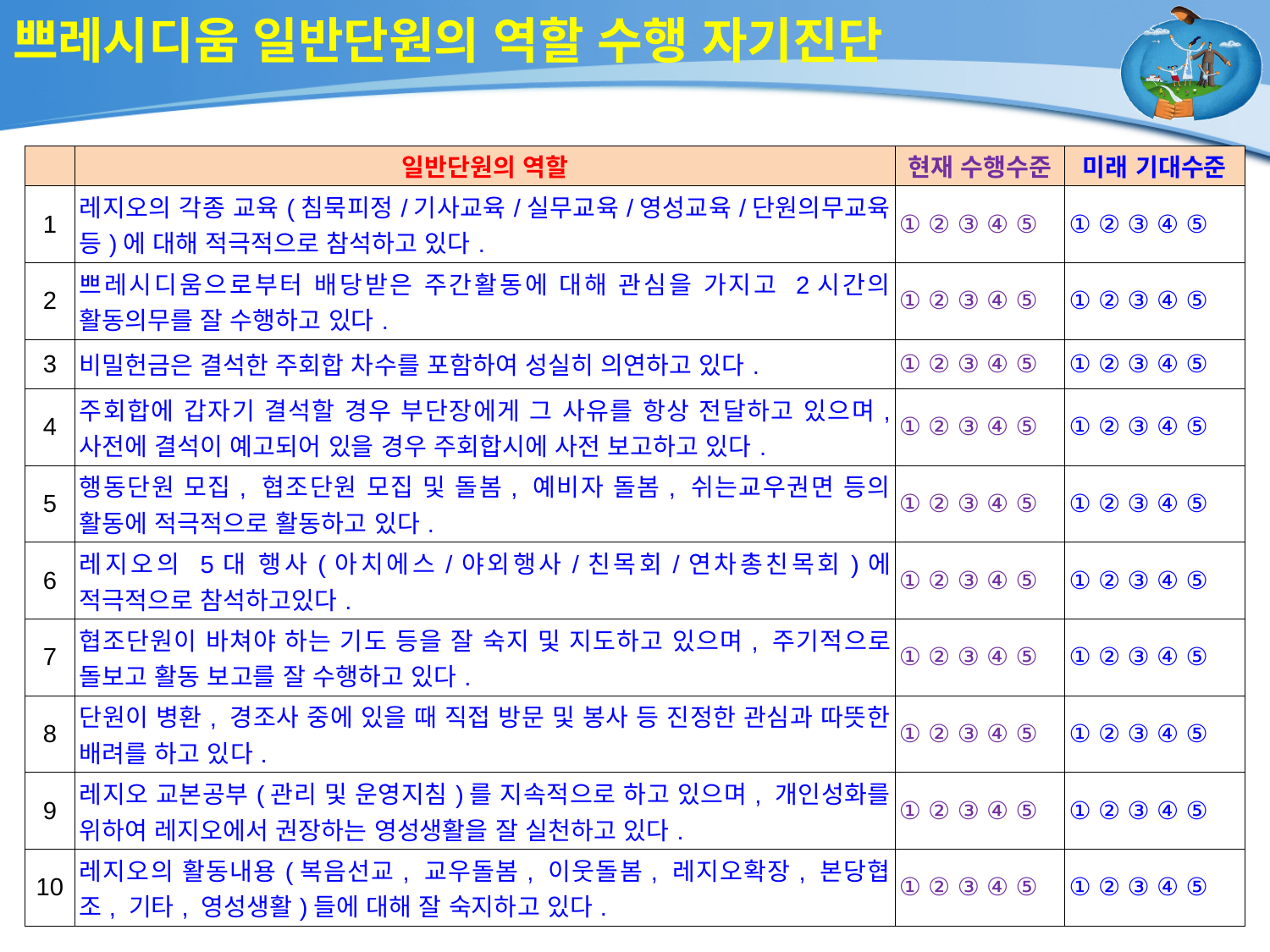

# 쁘레시디움 일반단원의 역할 수행 자기진단

|  | 일반단원의 역할 | 현재 수행수준 | 미래 기대수준 |
| --- | --- | --- | --- |
| 1 | 레지오의 각종 교육(침묵피정/기사교육/실무교육/영성교육/단원의무교육 등)에 대해 적극적으로 참석하고 있다. | ① ② ③ ④ ⑤ | ① ② ③ ④ ⑤ |
| 2 | 쁘레시디움으로부터 배당받은 주간활동에 대해 관심을 가지고 2시간의 활동의무를 잘 수행하고 있다. | ① ② ③ ④ ⑤ | ① ② ③ ④ ⑤ |
| 3 | 비밀헌금은 결석한 주회합 차수를 포함하여 성실히 의연하고 있다. | ① ② ③ ④ ⑤ | ① ② ③ ④ ⑤ |
| 4 | 주회합에 갑자기 결석할 경우 부단장에게 그 사유를 항상 전달하고 있으며, 사전에 결석이 예고되어 있을 경우 주회합시에 사전 보고하고 있다. | ① ② ③ ④ ⑤ | ① ② ③ ④ ⑤ |
| 5 | 행동단원 모집, 협조단원 모집 및 돌봄, 예비자 돌봄, 쉬는교우권면 등의 활동에 적극적으로 활동하고 있다. | ① ② ③ ④ ⑤ | ① ② ③ ④ ⑤ |
| 6 | 레지오의 5대 행사(아치에스/야외행사/친목회/연차총친목회)에 적극적으로 참석하고있다. | ① ② ③ ④ ⑤ | ① ② ③ ④ ⑤ |
| 7 | 협조단원이 바쳐야 하는 기도 등을 잘 숙지 및 지도하고 있으며, 주기적으로 돌보고 활동 보고를 잘 수행하고 있다. | ① ② ③ ④ ⑤ | ① ② ③ ④ ⑤ |
| 8 | 단원이 병환, 경조사 중에 있을 때 직접 방문 및 봉사 등 진정한 관심과 따뜻한 배려를 하고 있다. | ① ② ③ ④ ⑤ | ① ② ③ ④ ⑤ |
| 9 | 레지오 교본공부(관리 및 운영지침)를 지속적으로 하고 있으며, 개인성화를 위하여 레지오에서 권장하는 영성생활을 잘 실천하고 있다. | ① ② ③ ④ ⑤ | ① ② ③ ④ ⑤ |
| 10 | 레지오의 활동내용(복음선교, 교우돌봄, 이웃돌봄, 레지오확장, 본당협조, 기타, 영성생활)들에 대해 잘 숙지하고 있다. | ① ② ③ ④ ⑤ | ① ② ③ ④ ⑤ |